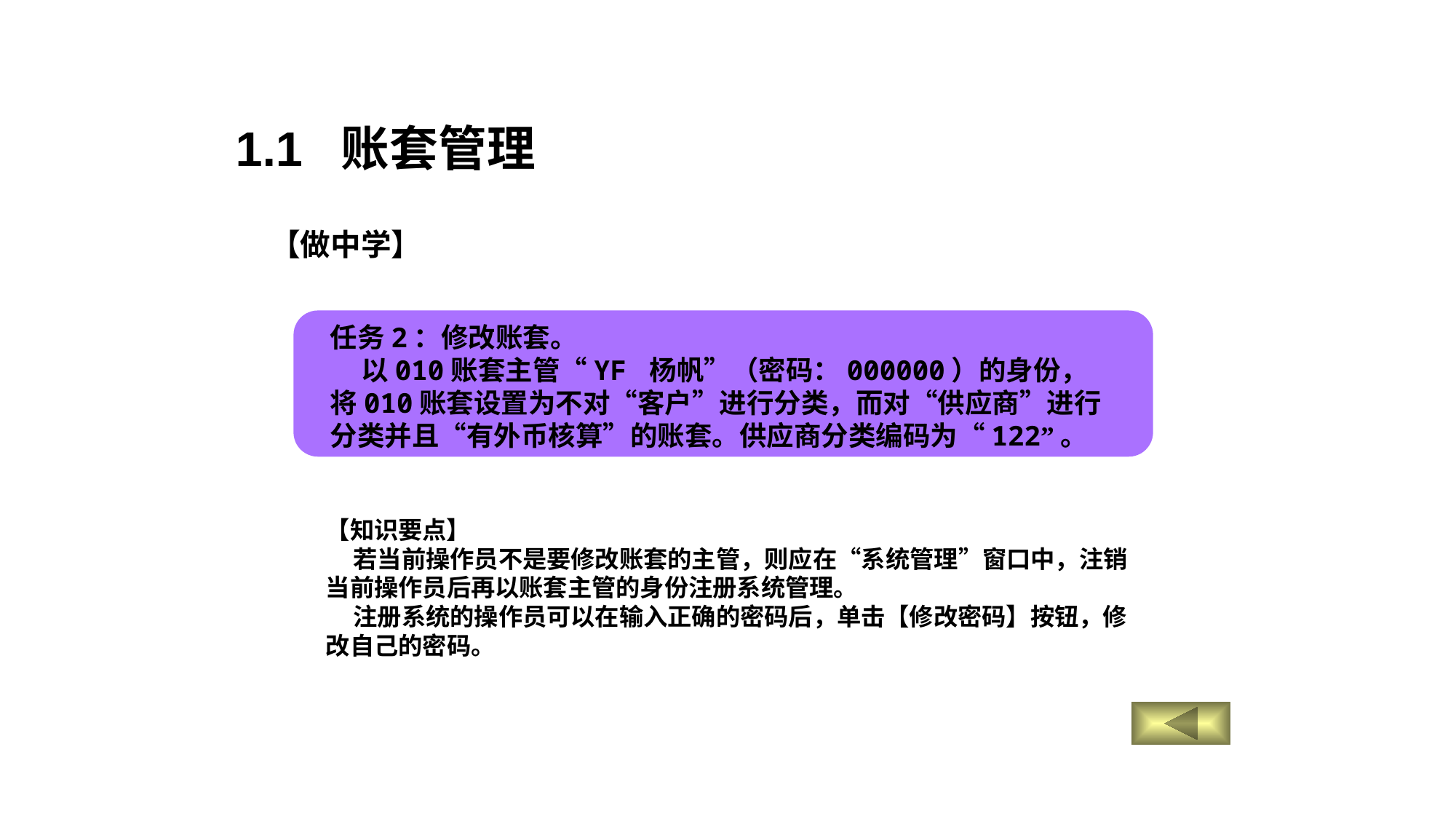

1.1  账套管理
【做中学】

任务2：修改账套。
    以010账套主管“YF 杨帆”（密码：000000）的身份，将010账套设置为不对“客户”进行分类，而对“供应商”进行分类并且“有外币核算”的账套。供应商分类编码为“122”。
【知识要点】
    若当前操作员不是要修改账套的主管，则应在“系统管理”窗口中，注销当前操作员后再以账套主管的身份注册系统管理。
    注册系统的操作员可以在输入正确的密码后，单击【修改密码】按钮，修改自己的密码。